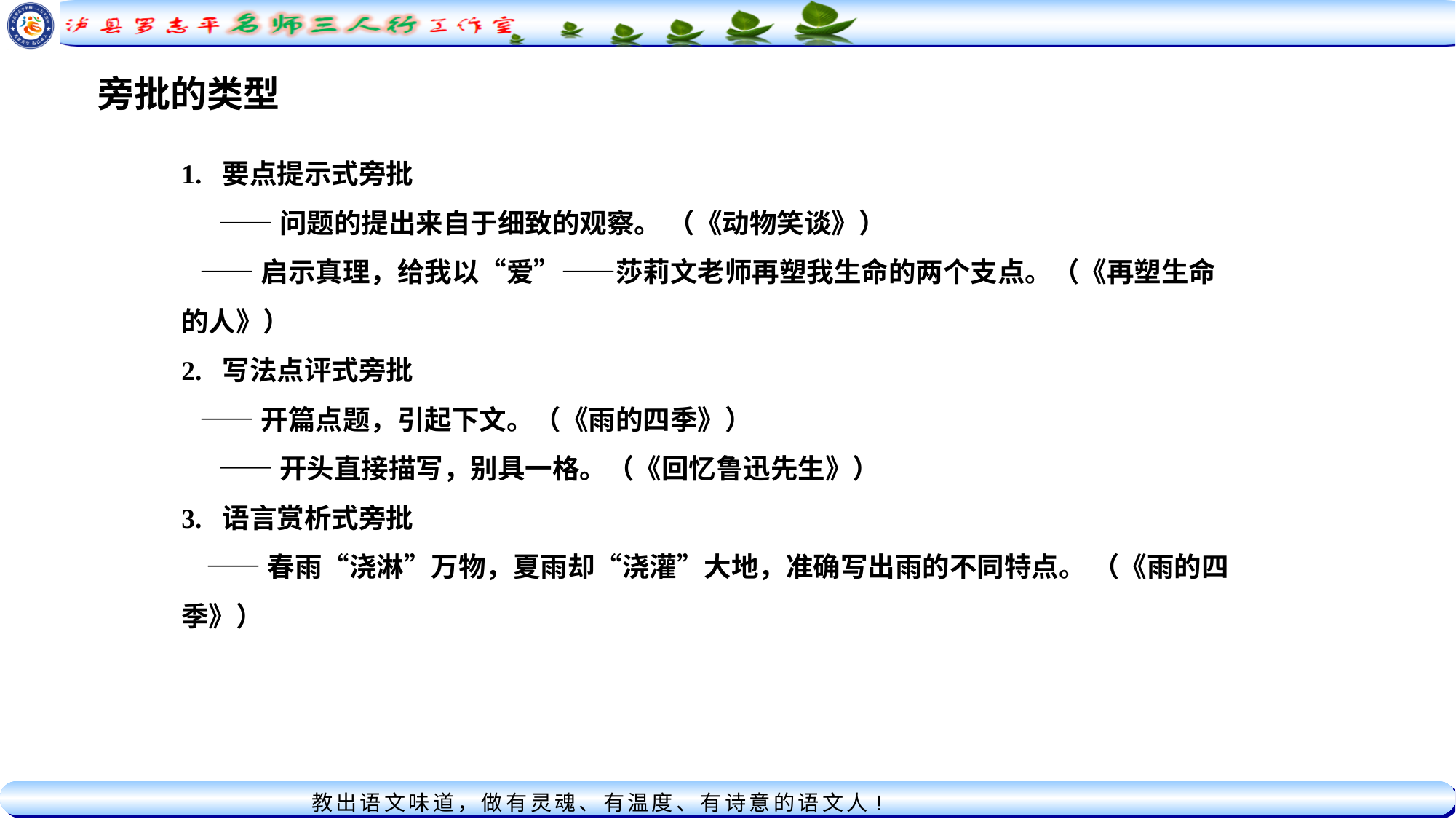

旁批的类型

1.  要点提示式旁批
      ——问题的提出来自于细致的观察。 （《动物笑谈》）
   ——启示真理，给我以“爱”——莎莉文老师再塑我生命的两个支点。（《再塑生命的人》）
2.  写法点评式旁批
   ——开篇点题，引起下文。（《雨的四季》）
      ——开头直接描写，别具一格。（《回忆鲁迅先生》）
3.  语言赏析式旁批
    ——春雨“浇淋”万物，夏雨却“浇灌”大地，准确写出雨的不同特点。 （《雨的四季》）